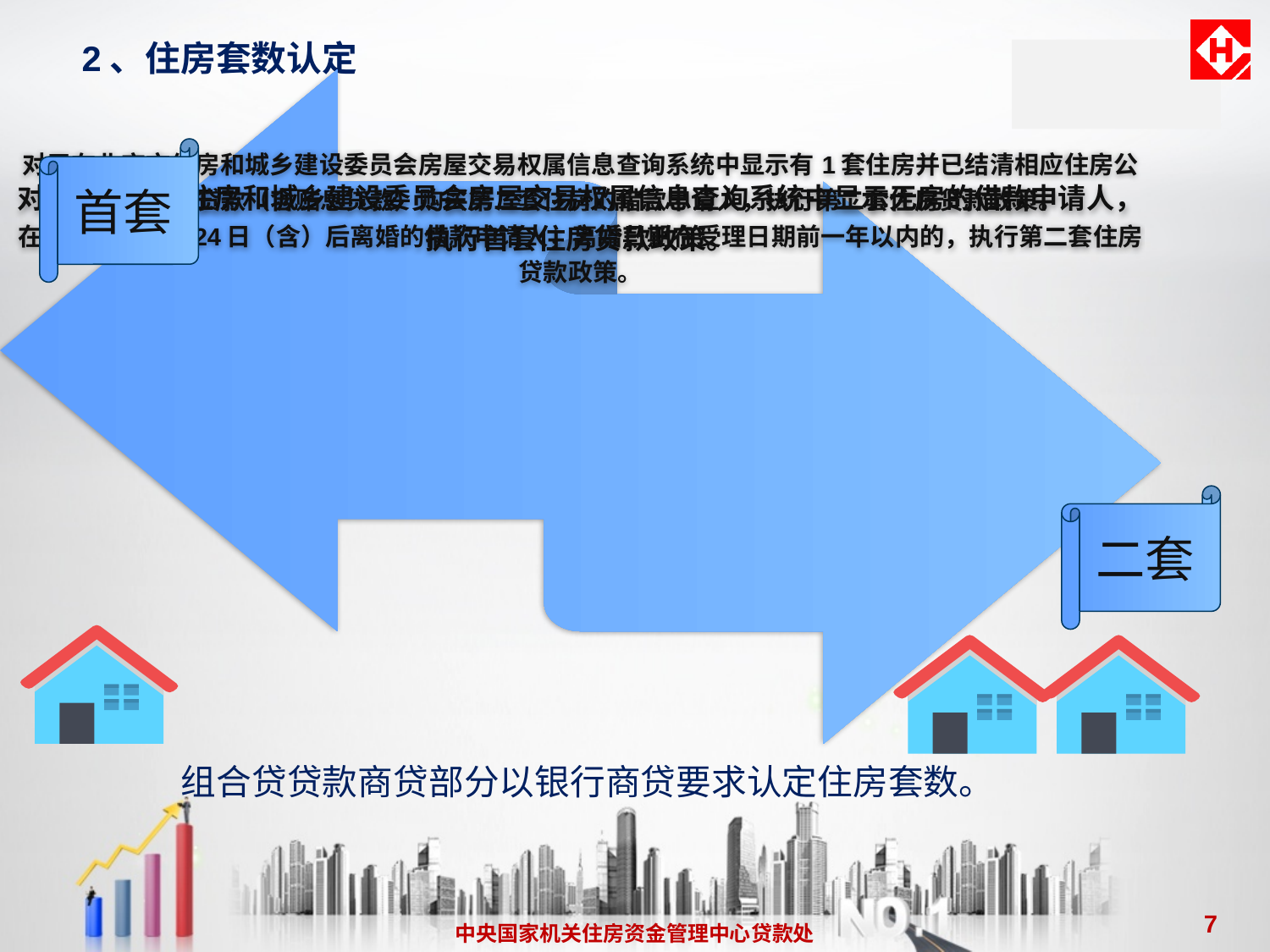

2、住房套数认定

首套
二套

组合贷贷款商贷部分以银行商贷要求认定住房套数。
7
中央国家机关住房资金管理中心贷款处